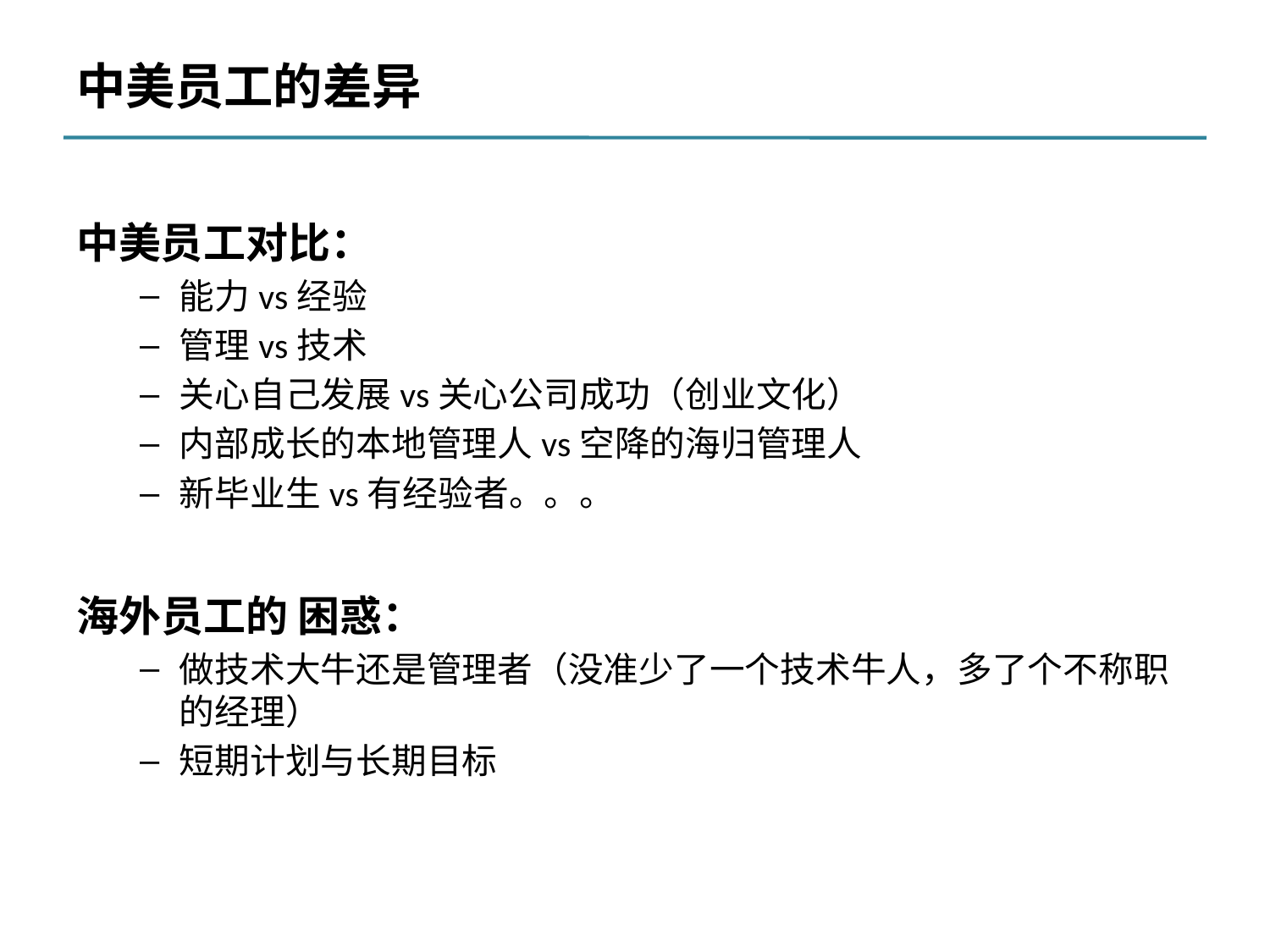

# 中美员工的差异

中美员工对比：
能力vs经验
管理vs技术
关心自己发展vs关心公司成功（创业文化）
内部成长的本地管理人vs空降的海归管理人
新毕业生vs有经验者。。。

海外员工的 困惑：
做技术大牛还是管理者（没准少了一个技术牛人，多了个不称职的经理）
短期计划与长期目标